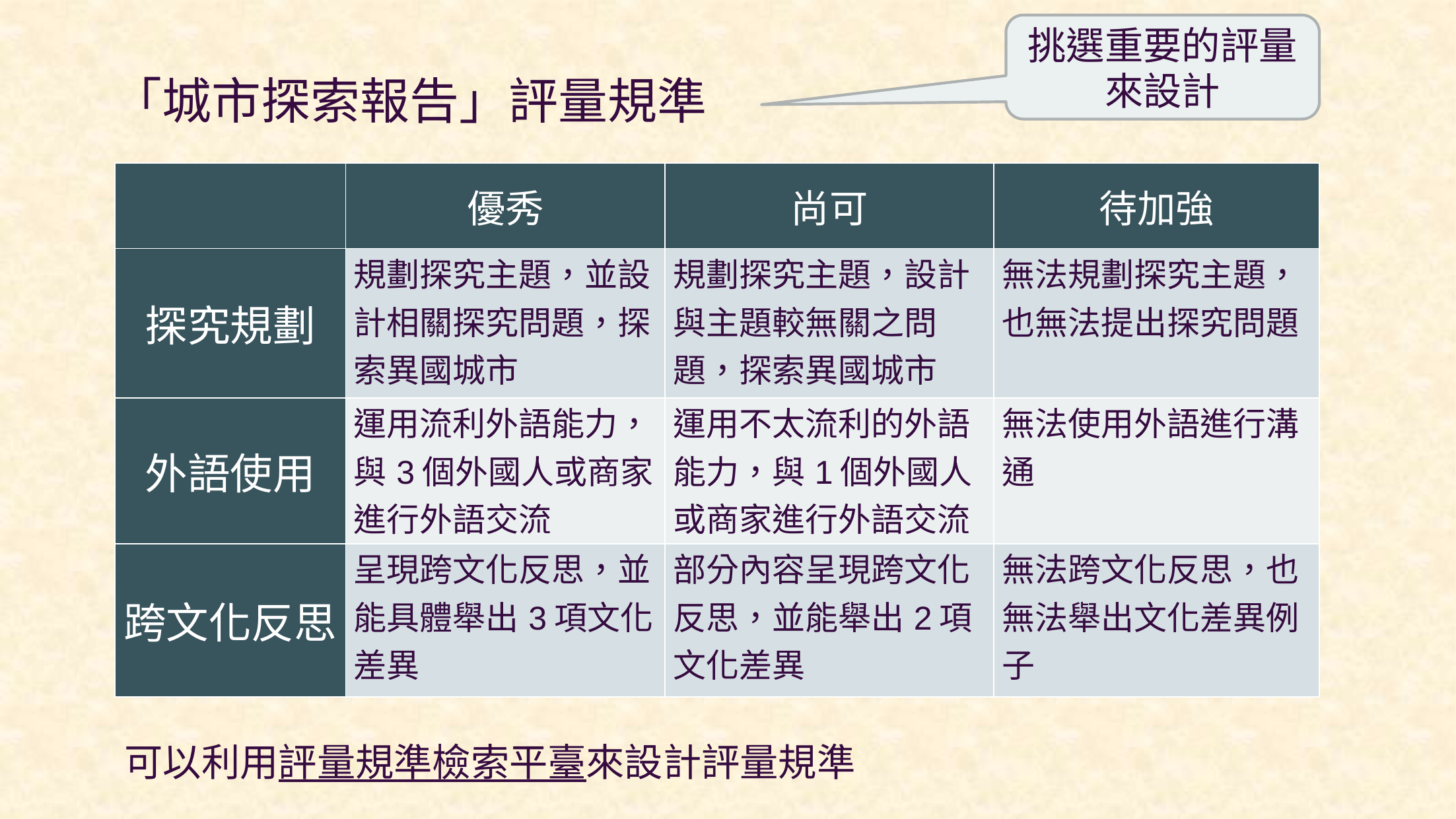

挑選重要的評量來設計
# 「城市探索報告」評量規準
|  | 優秀 | 尚可 | 待加強 |
| --- | --- | --- | --- |
| 探究規劃 | 規劃探究主題，並設計相關探究問題，探索異國城市 | 規劃探究主題，設計與主題較無關之問題，探索異國城市 | 無法規劃探究主題，也無法提出探究問題 |
| 外語使用 | 運用流利外語能力，與3個外國人或商家進行外語交流 | 運用不太流利的外語能力，與1個外國人或商家進行外語交流 | 無法使用外語進行溝通 |
| 跨文化反思 | 呈現跨文化反思，並能具體舉出3項文化差異 | 部分內容呈現跨文化反思，並能舉出2項文化差異 | 無法跨文化反思，也無法舉出文化差異例子 |
可以利用評量規準檢索平臺來設計評量規準